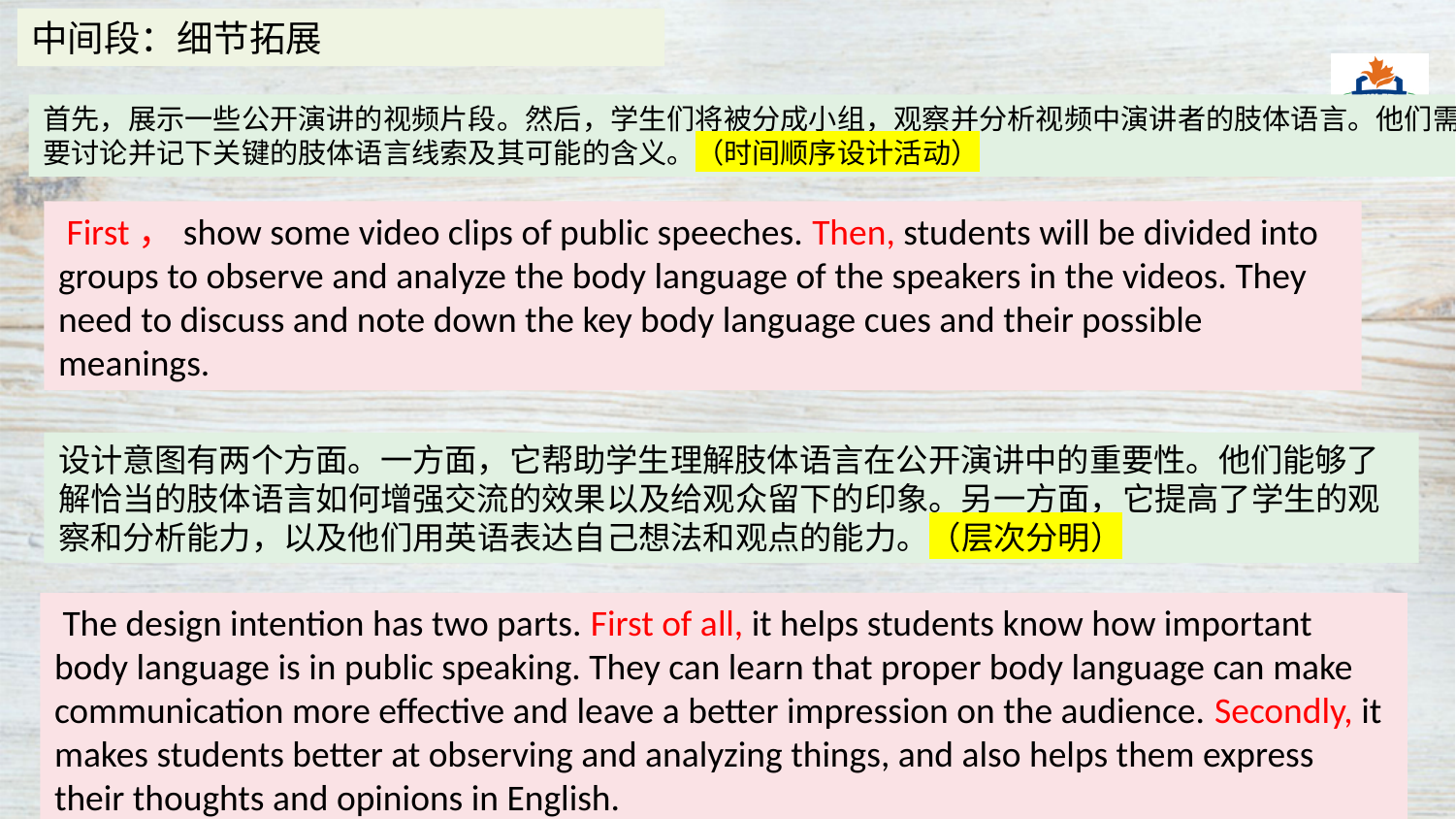

中间段：细节拓展
首先，展示一些公开演讲的视频片段。然后，学生们将被分成小组，观察并分析视频中演讲者的肢体语言。他们需要讨论并记下关键的肢体语言线索及其可能的含义。（时间顺序设计活动）
 First，show some video clips of public speeches. Then, students will be divided into groups to observe and analyze the body language of the speakers in the videos. They need to discuss and note down the key body language cues and their possible meanings.
设计意图有两个方面。一方面，它帮助学生理解肢体语言在公开演讲中的重要性。他们能够了解恰当的肢体语言如何增强交流的效果以及给观众留下的印象。另一方面，它提高了学生的观察和分析能力，以及他们用英语表达自己想法和观点的能力。（层次分明）
 The design intention has two parts. First of all, it helps students know how important body language is in public speaking. They can learn that proper body language can make communication more effective and leave a better impression on the audience. Secondly, it makes students better at observing and analyzing things, and also helps them express their thoughts and opinions in English.